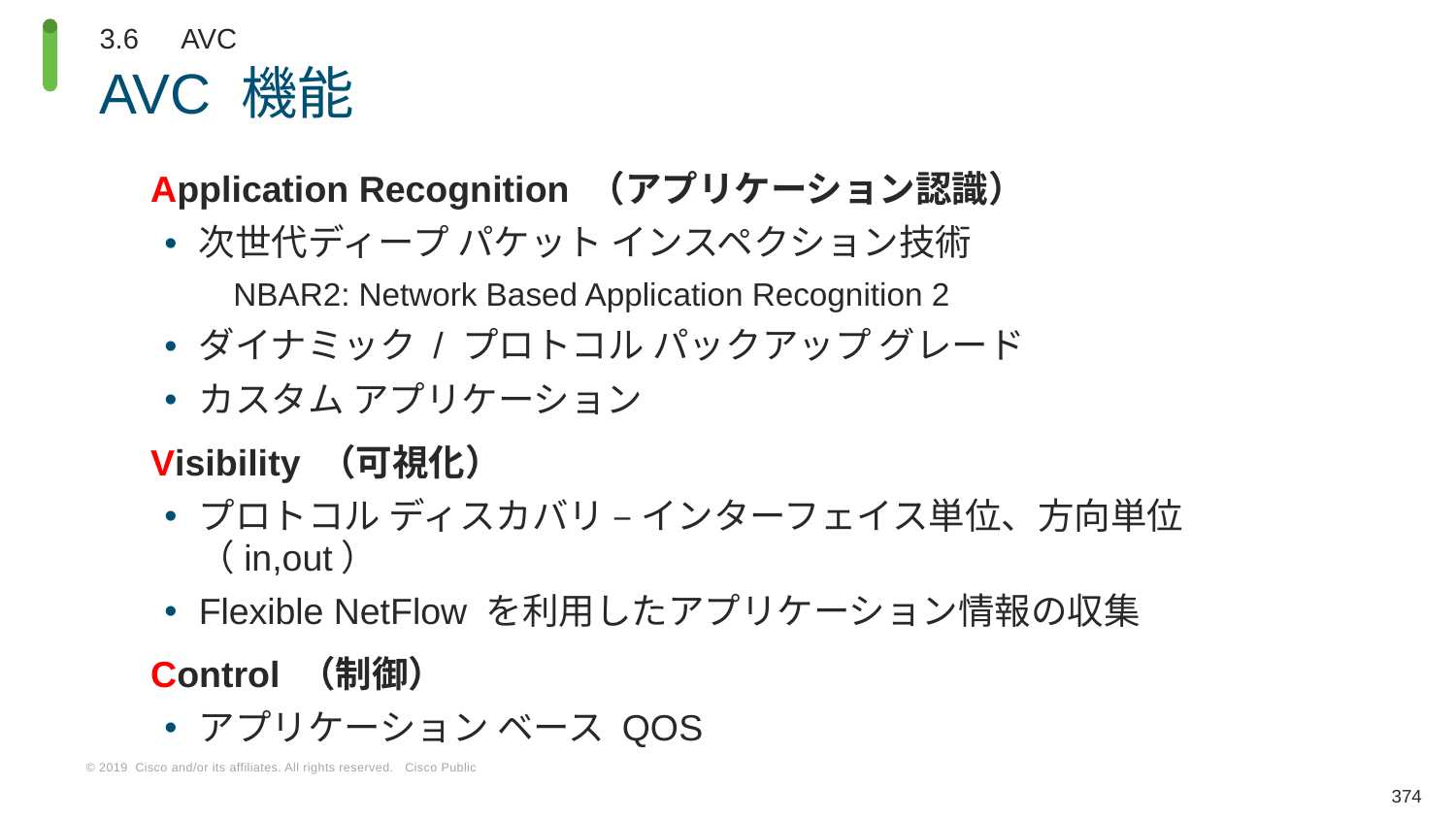

3.6　AVC
# AVC 機能
Application Recognition （アプリケーション認識）
次世代ディープ パケット インスペクション技術
NBAR2: Network Based Application Recognition 2
ダイナミック / プロトコル パックアップ グレード
カスタム アプリケーション
Visibility （可視化）
プロトコル ディスカバリ – インターフェイス単位、方向単位 （in,out）
Flexible NetFlow を利用したアプリケーション情報の収集
Control （制御）
アプリケーション ベース QOS
374